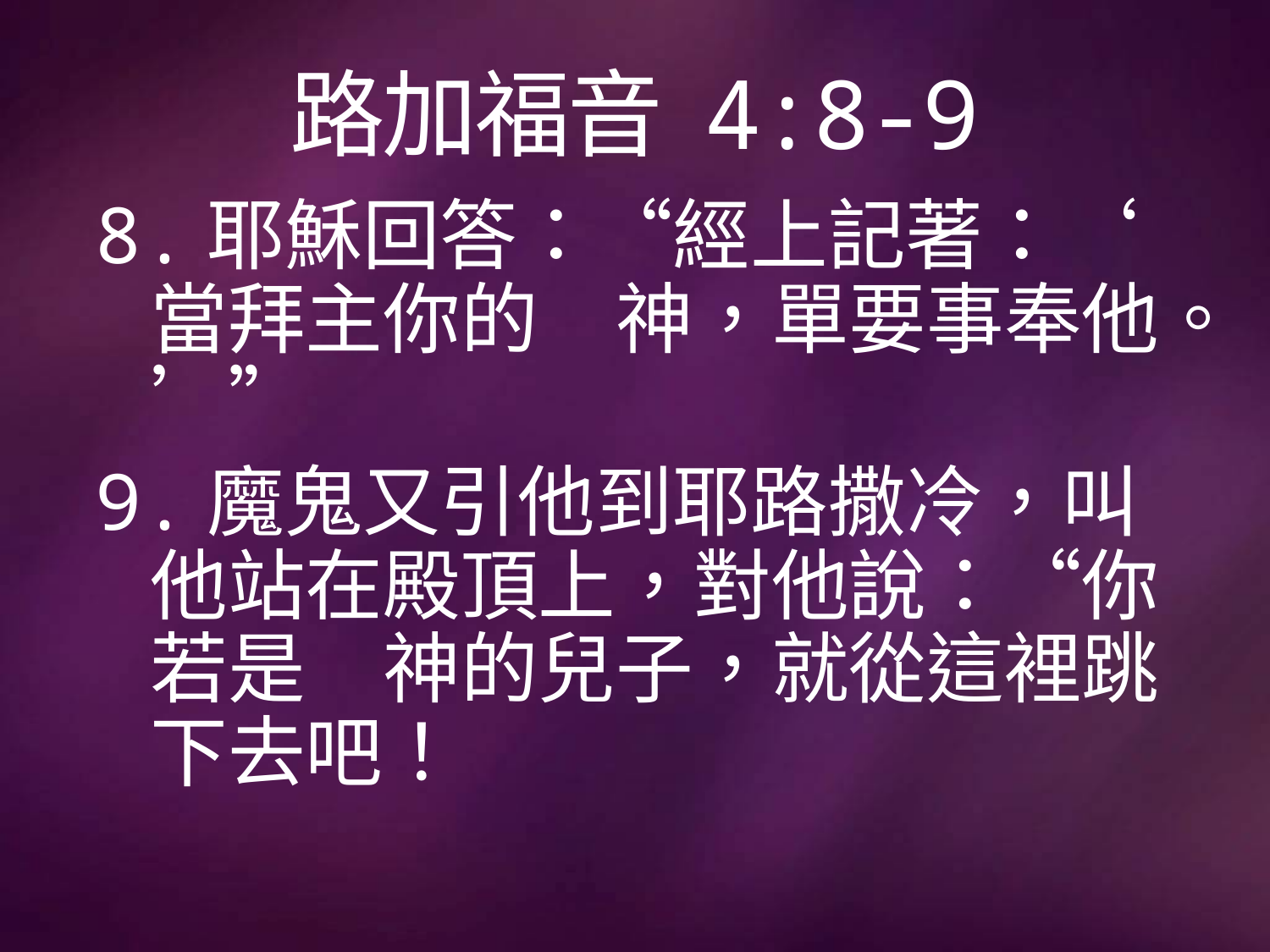

# 路加福音 4:8-9
8.耶穌回答：“經上記著：‘當拜主你的　神，單要事奉他。’”
9.魔鬼又引他到耶路撒冷，叫他站在殿頂上，對他說：“你若是　神的兒子，就從這裡跳下去吧！